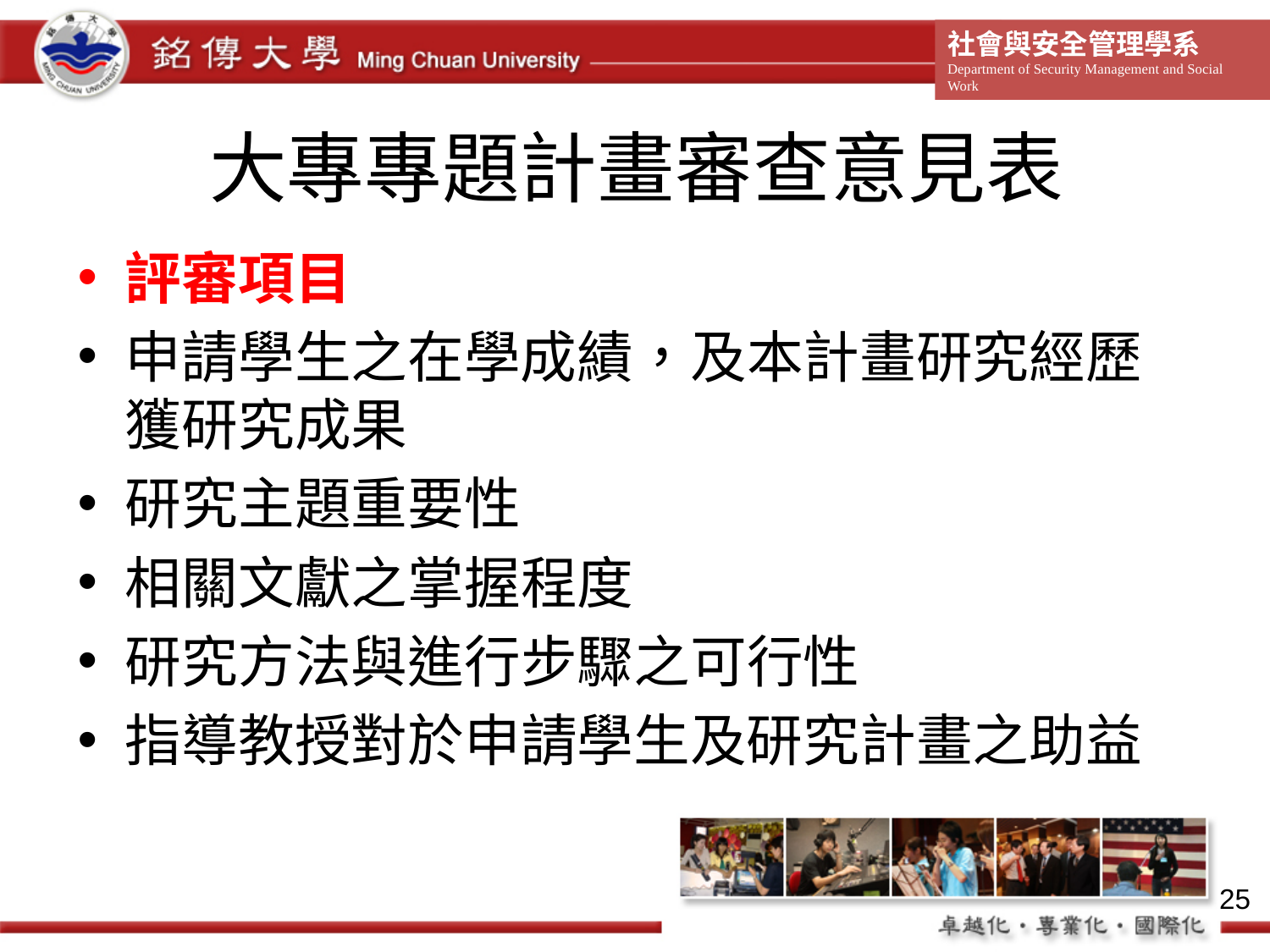

# 大專專題計畫審查意見表
評審項目
申請學生之在學成績，及本計畫研究經歷獲研究成果
研究主題重要性
相關文獻之掌握程度
研究方法與進行步驟之可行性
指導教授對於申請學生及研究計畫之助益
25